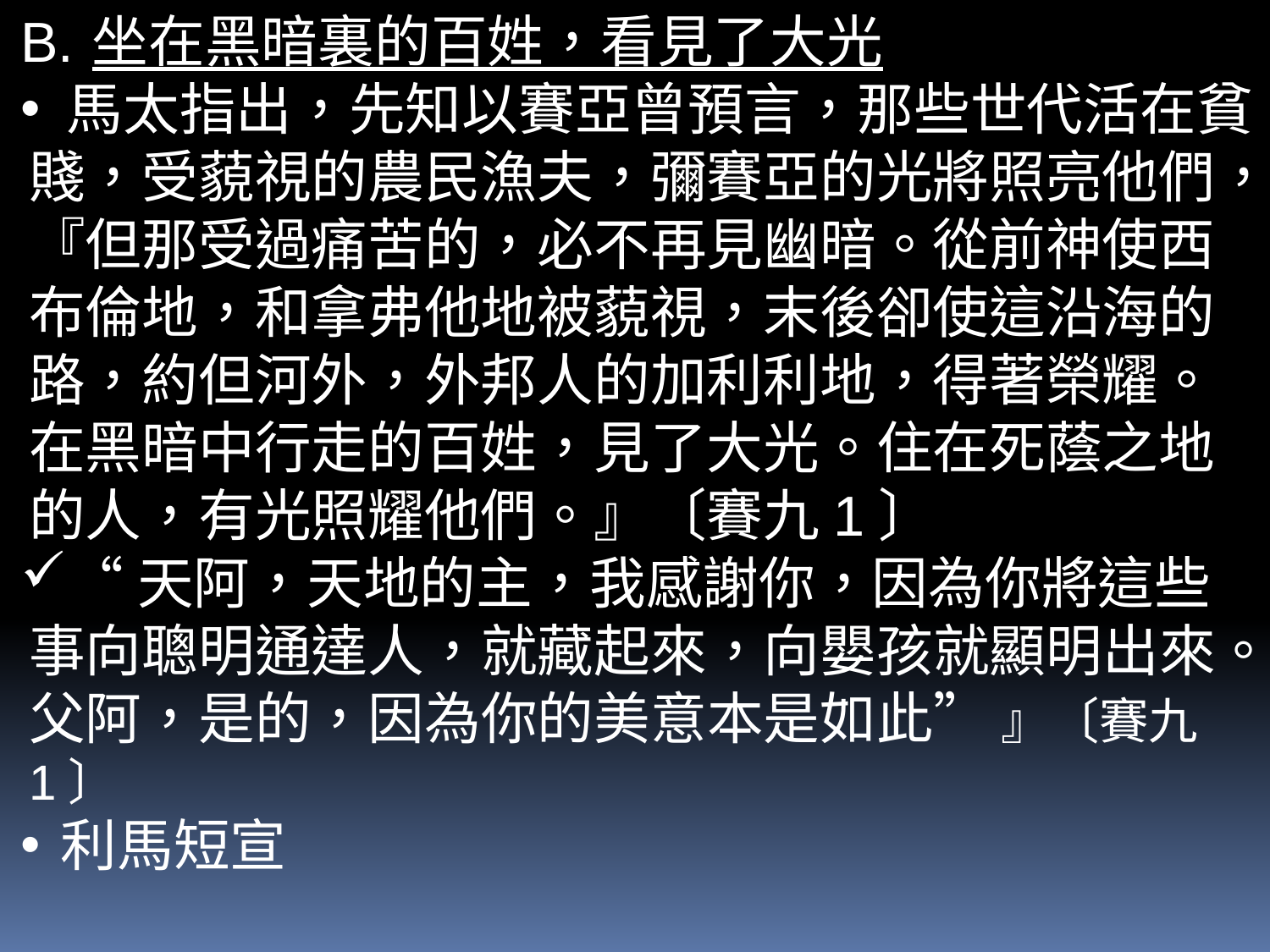

坐在黑暗裏的百姓，看見了大光
 馬太指出，先知以賽亞曾預言，那些世代活在貧賤，受藐視的農民漁夫，彌賽亞的光將照亮他們，『但那受過痛苦的，必不再見幽暗。從前神使西布倫地，和拿弗他地被藐視，末後卻使這沿海的路，約但河外，外邦人的加利利地，得著榮耀。在黑暗中行走的百姓，見了大光。住在死蔭之地的人，有光照耀他們。』〔賽九1〕
“天阿，天地的主，我感謝你，因為你將這些事向聰明通達人，就藏起來，向嬰孩就顯明出來。父阿，是的，因為你的美意本是如此” 』〔賽九1〕
利馬短宣